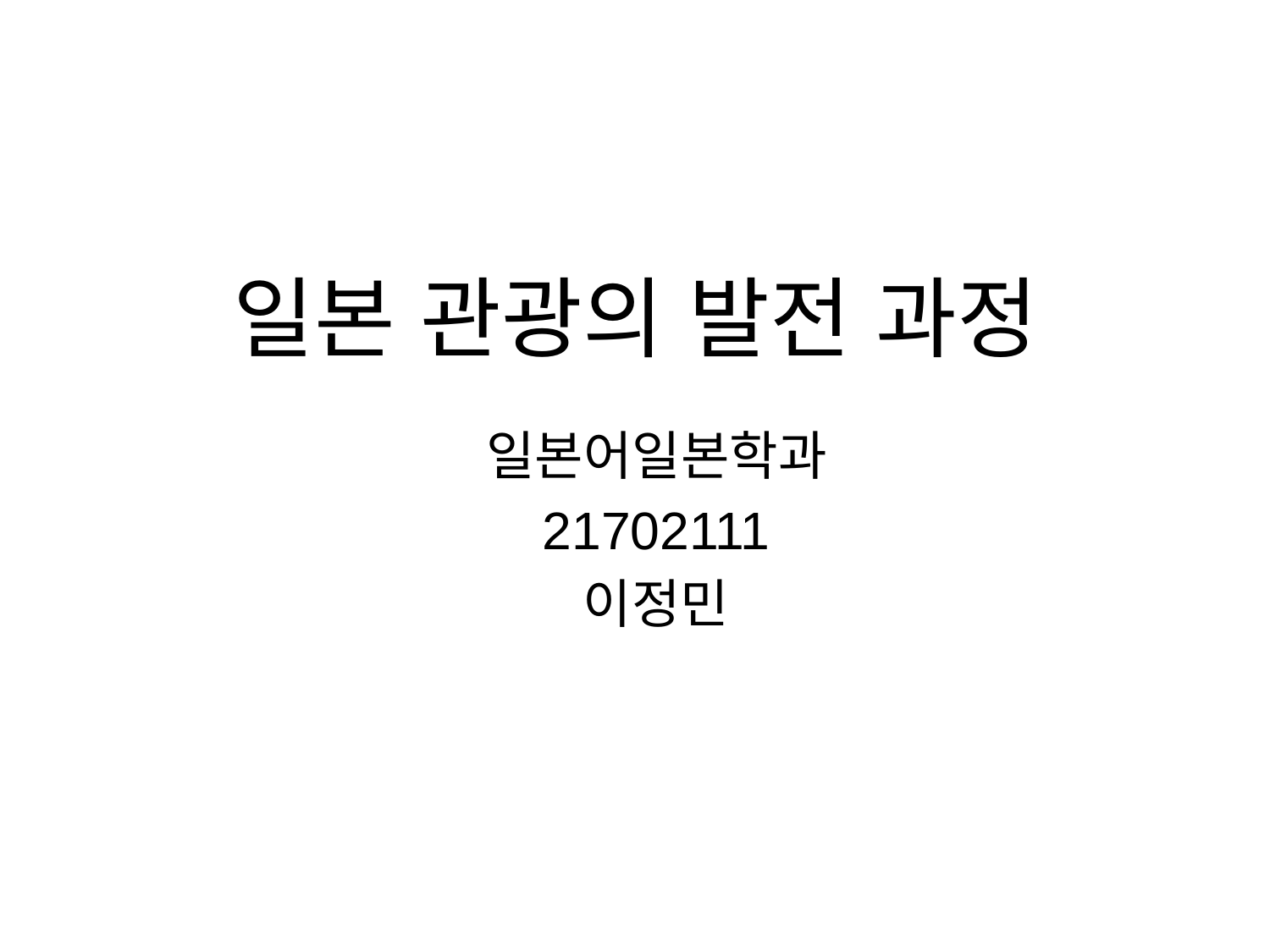

# 일본 관광의 발전 과정
일본어일본학과
21702111
이정민